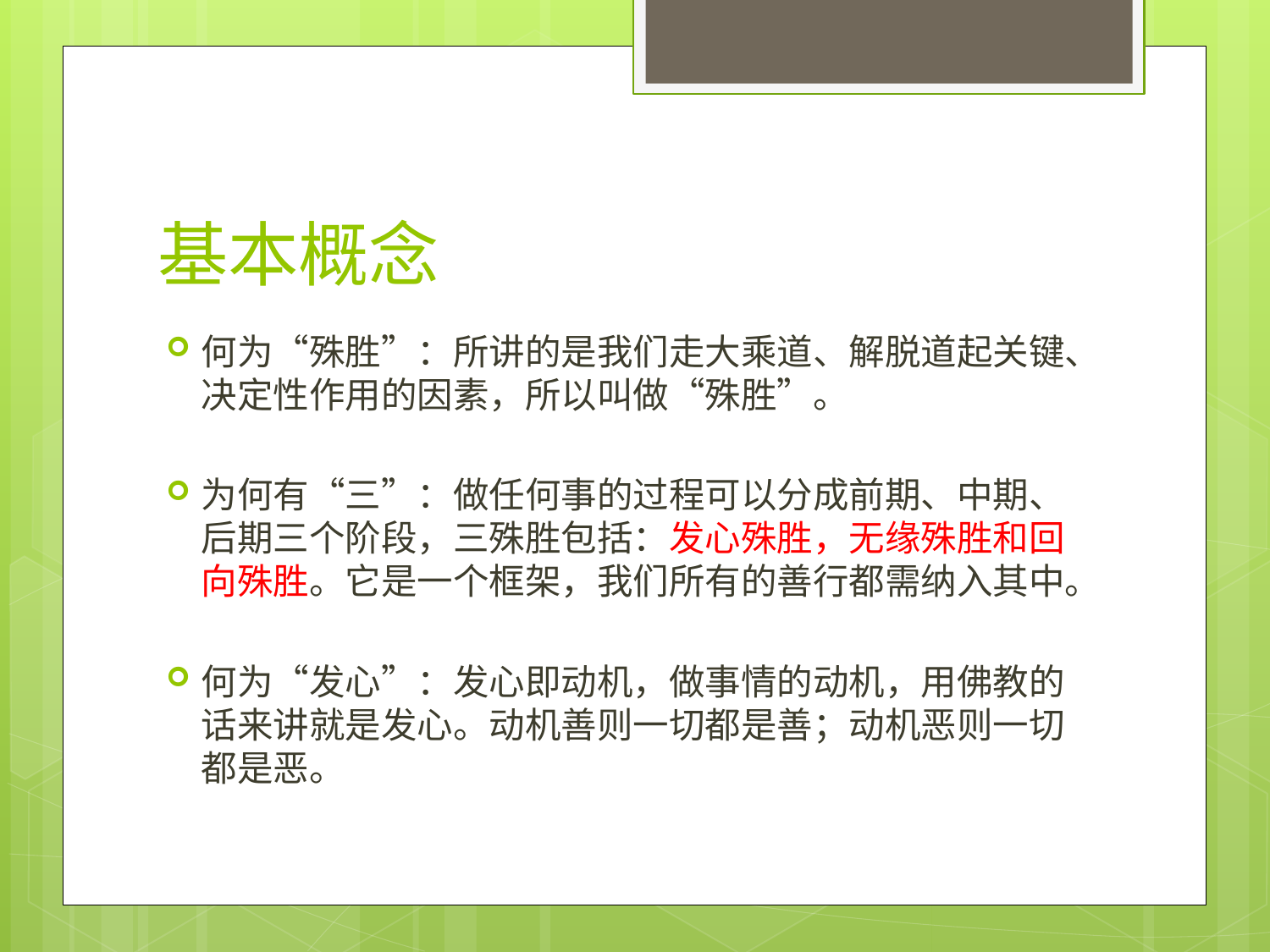

# 基本概念
何为“殊胜”：所讲的是我们走大乘道、解脱道起关键、决定性作用的因素，所以叫做“殊胜”。

为何有“三”：做任何事的过程可以分成前期、中期、后期三个阶段，三殊胜包括：发心殊胜，无缘殊胜和回向殊胜。它是一个框架，我们所有的善行都需纳入其中。

何为“发心”：发心即动机，做事情的动机，用佛教的话来讲就是发心。动机善则一切都是善；动机恶则一切都是恶。